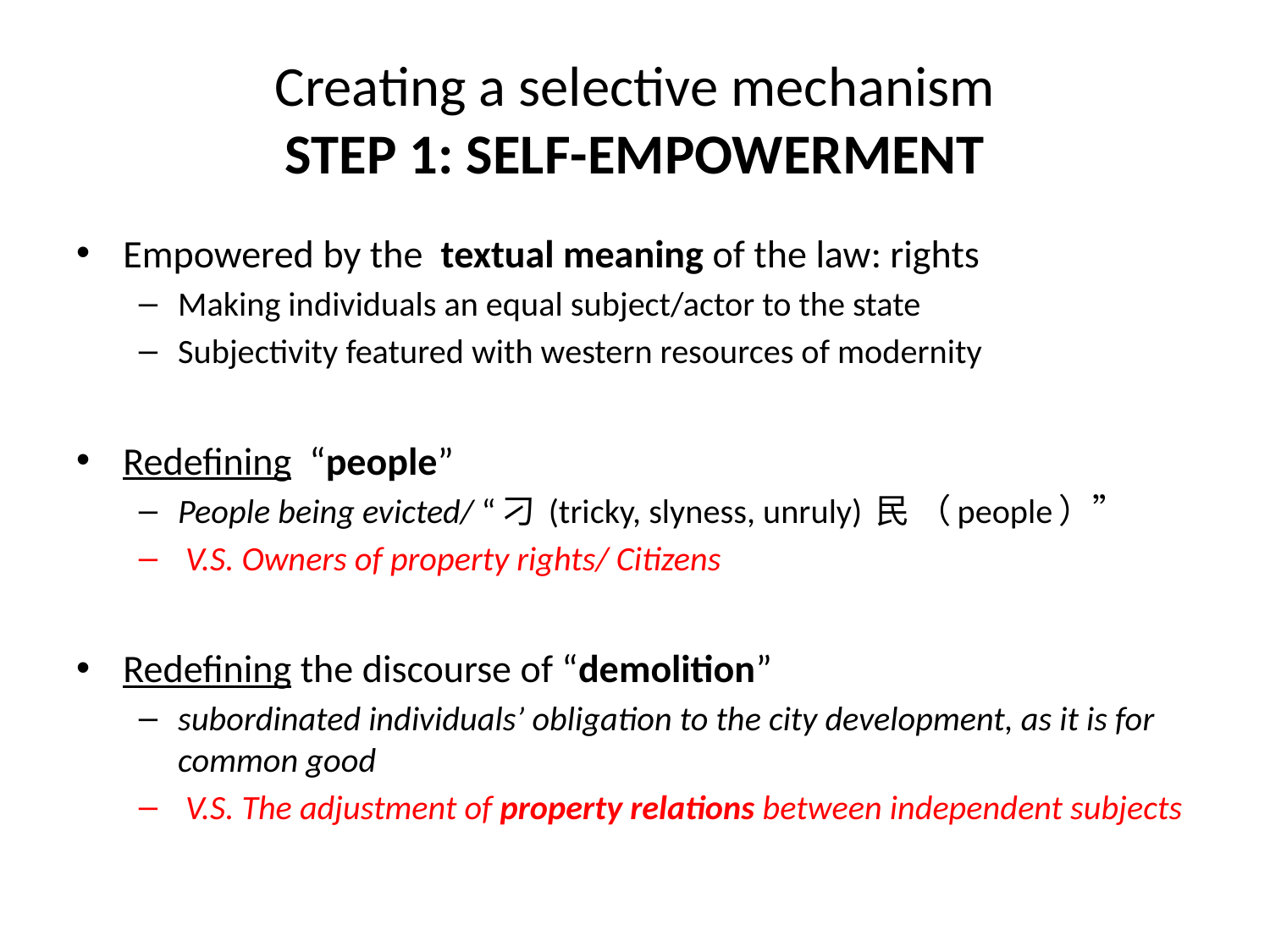

# Creating a selective mechanism STEP 1: SELF-EMPOWERMENT
Empowered by the  textual meaning of the law: rights
Making individuals an equal subject/actor to the state
Subjectivity featured with western resources of modernity

Redefining  “people”
People being evicted/ “刁 (tricky, slyness, unruly) 民 （people）”
 V.S. Owners of property rights/ Citizens

Redefining the discourse of “demolition”
subordinated individuals’ obligation to the city development, as it is for common good
 V.S. The adjustment of property relations between independent subjects